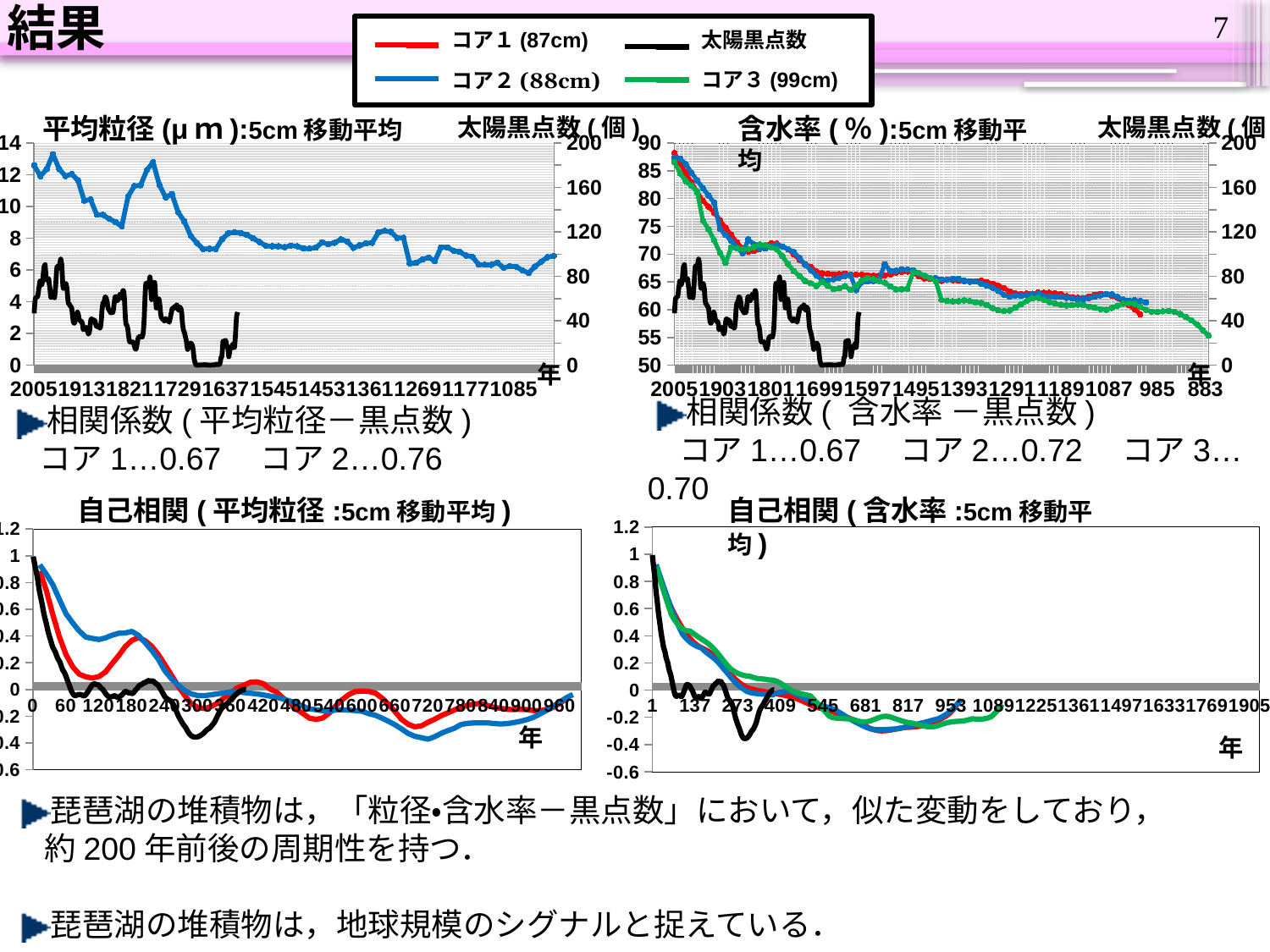

結果
7

コア１(87cm)
太陽黒点数
コア３(99cm)
コア２(88cm)
平均粒径(μｍ):5cm移動平均

含水率(％):5cm移動平均

太陽黒点数(個)
太陽黒点数(個)

[unsupported chart]

[unsupported chart]

年
年

相関係数(平均粒径－黒点数)
　コア1…0.67　コア2…0.76
相関係数( 含水率 －黒点数)
　コア1…0.67　コア2…0.72　コア3…0.70
自己相関(平均粒径:5cm移動平均)
自己相関(含水率:5cm移動平均)

[unsupported chart]

[unsupported chart]

年
年

琵琶湖の堆積物は，「粒径・含水率－黒点数」において，似た変動をしており，
　約200年前後の周期性を持つ．

琵琶湖の堆積物は，地球規模のシグナルと捉えている．